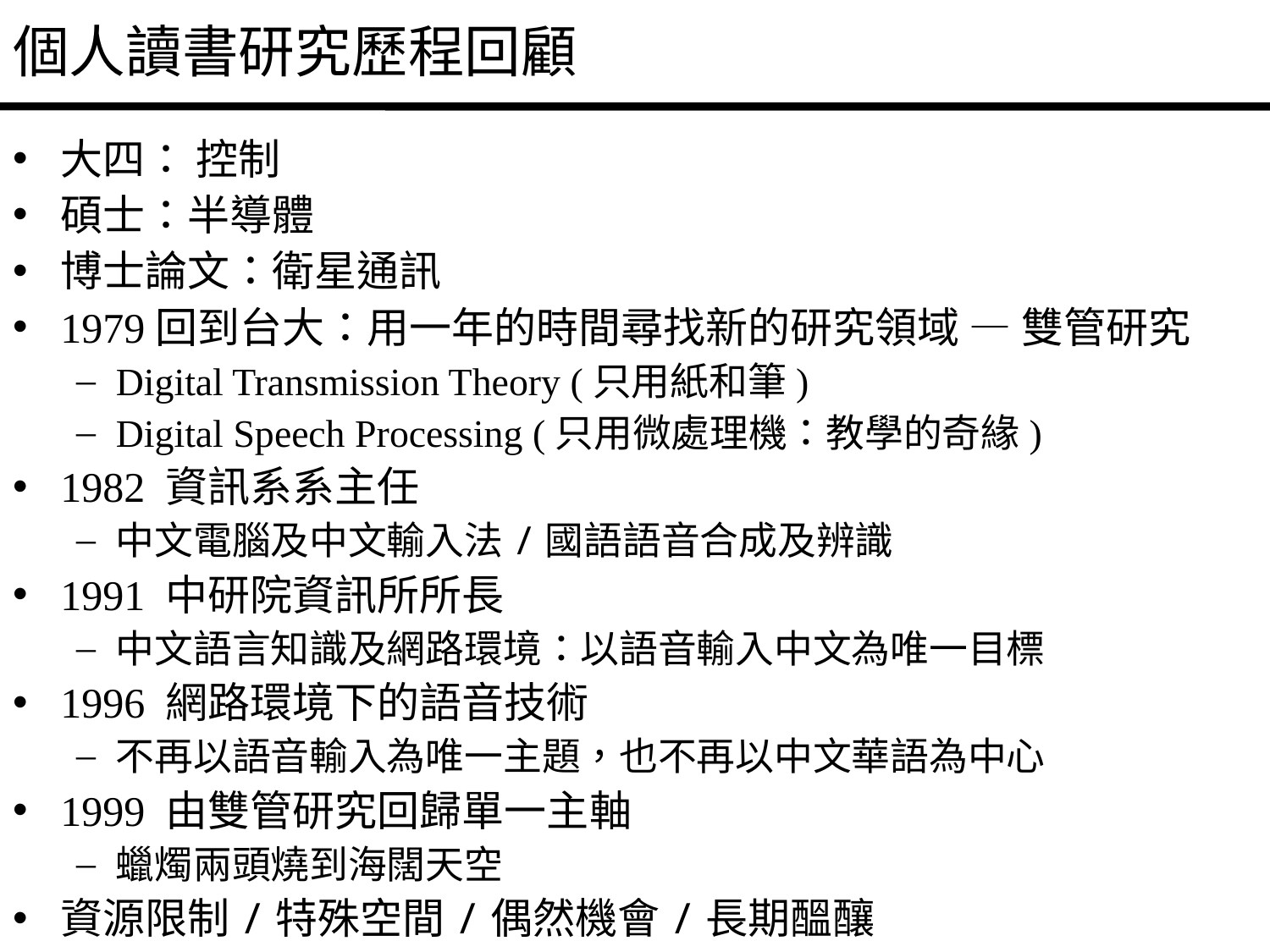

# 個人讀書研究歷程回顧
大四： 控制
碩士：半導體
博士論文：衛星通訊
1979回到台大：用一年的時間尋找新的研究領域 — 雙管研究
Digital Transmission Theory (只用紙和筆)
Digital Speech Processing (只用微處理機：教學的奇緣)
1982 資訊系系主任
中文電腦及中文輸入法/國語語音合成及辨識
1991 中研院資訊所所長
中文語言知識及網路環境：以語音輸入中文為唯一目標
1996 網路環境下的語音技術
不再以語音輸入為唯一主題，也不再以中文華語為中心
1999 由雙管研究回歸單一主軸
蠟燭兩頭燒到海闊天空
資源限制/特殊空間/偶然機會/長期醞釀